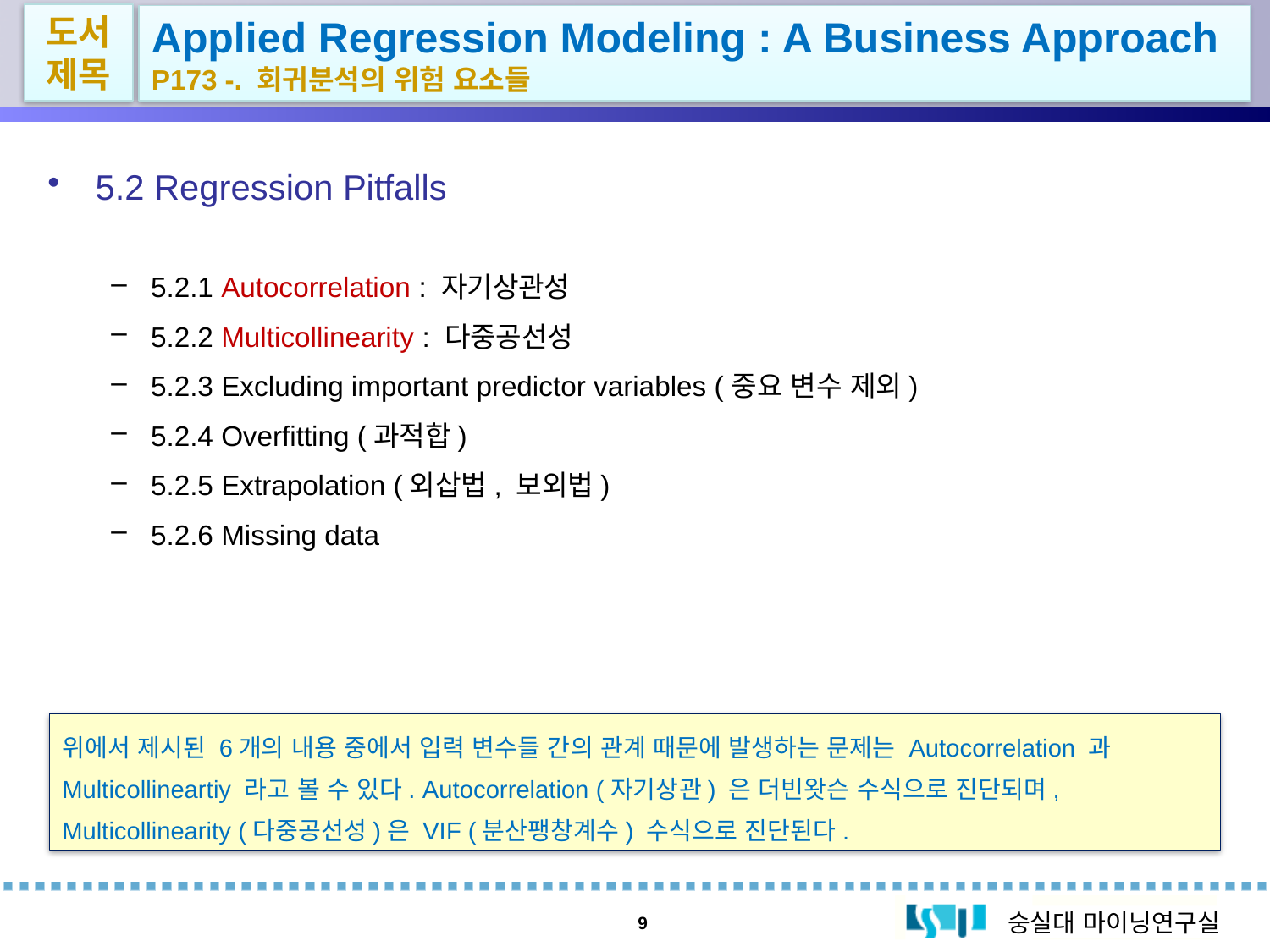

도서제목
Applied Regression Modeling : A Business Approach
P173 -. 회귀분석의 위험 요소들
5.2 Regression Pitfalls

5.2.1 Autocorrelation : 자기상관성
5.2.2 Multicollinearity : 다중공선성
5.2.3 Excluding important predictor variables (중요 변수 제외)
5.2.4 Overfitting (과적합)
5.2.5 Extrapolation (외삽법, 보외법)
5.2.6 Missing data
위에서 제시된 6개의 내용 중에서 입력 변수들 간의 관계 때문에 발생하는 문제는 Autocorrelation 과 Multicollineartiy 라고 볼 수 있다. Autocorrelation (자기상관) 은 더빈왓슨 수식으로 진단되며, Multicollinearity (다중공선성)은 VIF (분산팽창계수) 수식으로 진단된다.